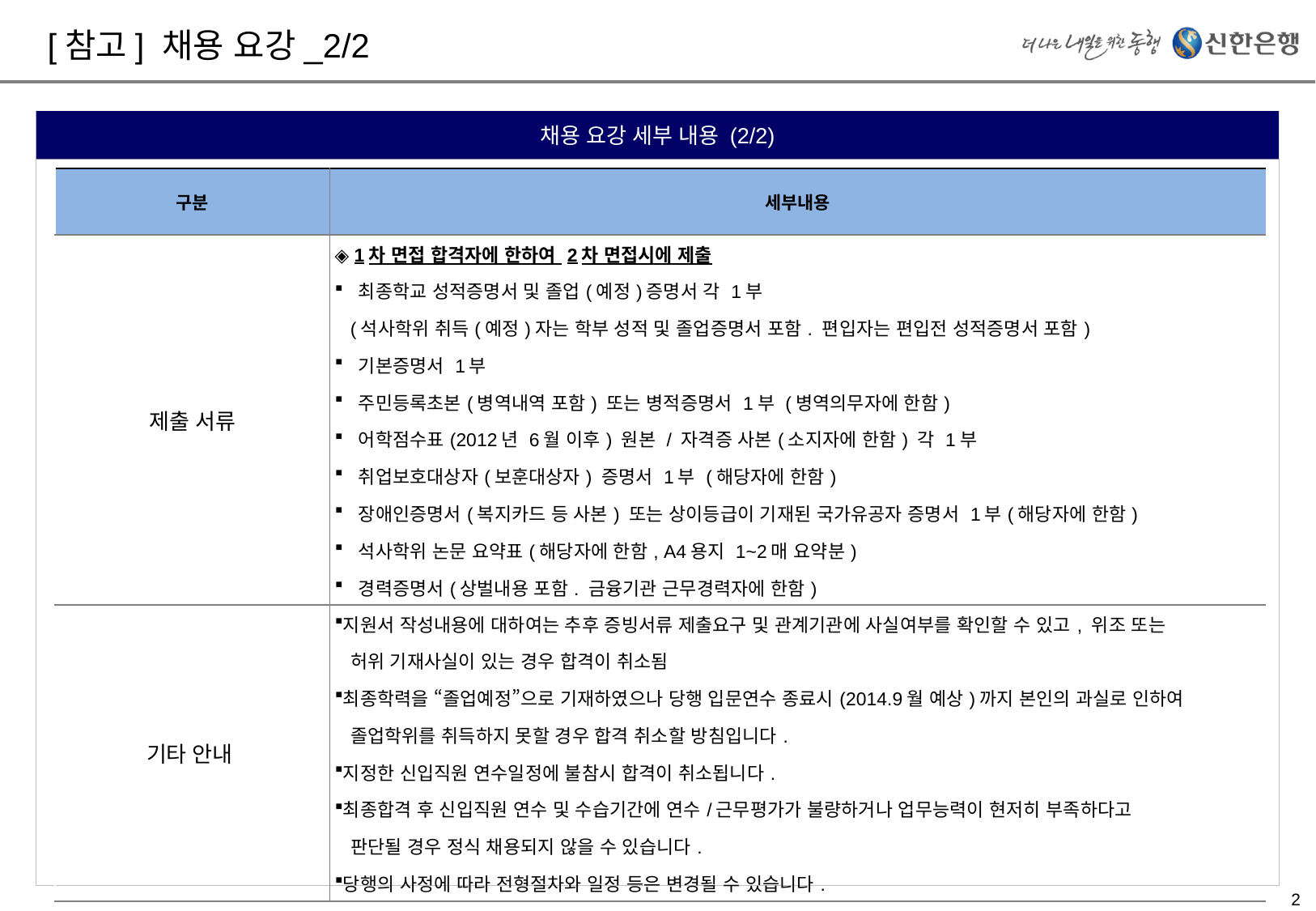

# [참고] 채용 요강_2/2
채용 요강 세부 내용 (2/2)

| 구분 | 세부내용 |
| --- | --- |
| 제출 서류 | ◈ 1차 면접 합격자에 한하여 2차 면접시에 제출 최종학교 성적증명서 및 졸업(예정)증명서 각 1부 (석사학위 취득(예정)자는 학부 성적 및 졸업증명서 포함. 편입자는 편입전 성적증명서 포함) 기본증명서 1부 주민등록초본(병역내역 포함) 또는 병적증명서 1부 (병역의무자에 한함) 어학점수표(2012년 6월 이후) 원본 / 자격증 사본(소지자에 한함) 각 1부 취업보호대상자(보훈대상자) 증명서 1부 (해당자에 한함) 장애인증명서(복지카드 등 사본) 또는 상이등급이 기재된 국가유공자 증명서 1부(해당자에 한함) 석사학위 논문 요약표(해당자에 한함, A4용지 1~2매 요약분) 경력증명서(상벌내용 포함. 금융기관 근무경력자에 한함) |
| 기타 안내 | 지원서 작성내용에 대하여는 추후 증빙서류 제출요구 및 관계기관에 사실여부를 확인할 수 있고, 위조 또는 허위 기재사실이 있는 경우 합격이 취소됨 최종학력을 “졸업예정”으로 기재하였으나 당행 입문연수 종료시(2014.9월 예상)까지 본인의 과실로 인하여 졸업학위를 취득하지 못할 경우 합격 취소할 방침입니다. 지정한 신입직원 연수일정에 불참시 합격이 취소됩니다. 최종합격 후 신입직원 연수 및 수습기간에 연수/근무평가가 불량하거나 업무능력이 현저히 부족하다고 판단될 경우 정식 채용되지 않을 수 있습니다. 당행의 사정에 따라 전형절차와 일정 등은 변경될 수 있습니다. |